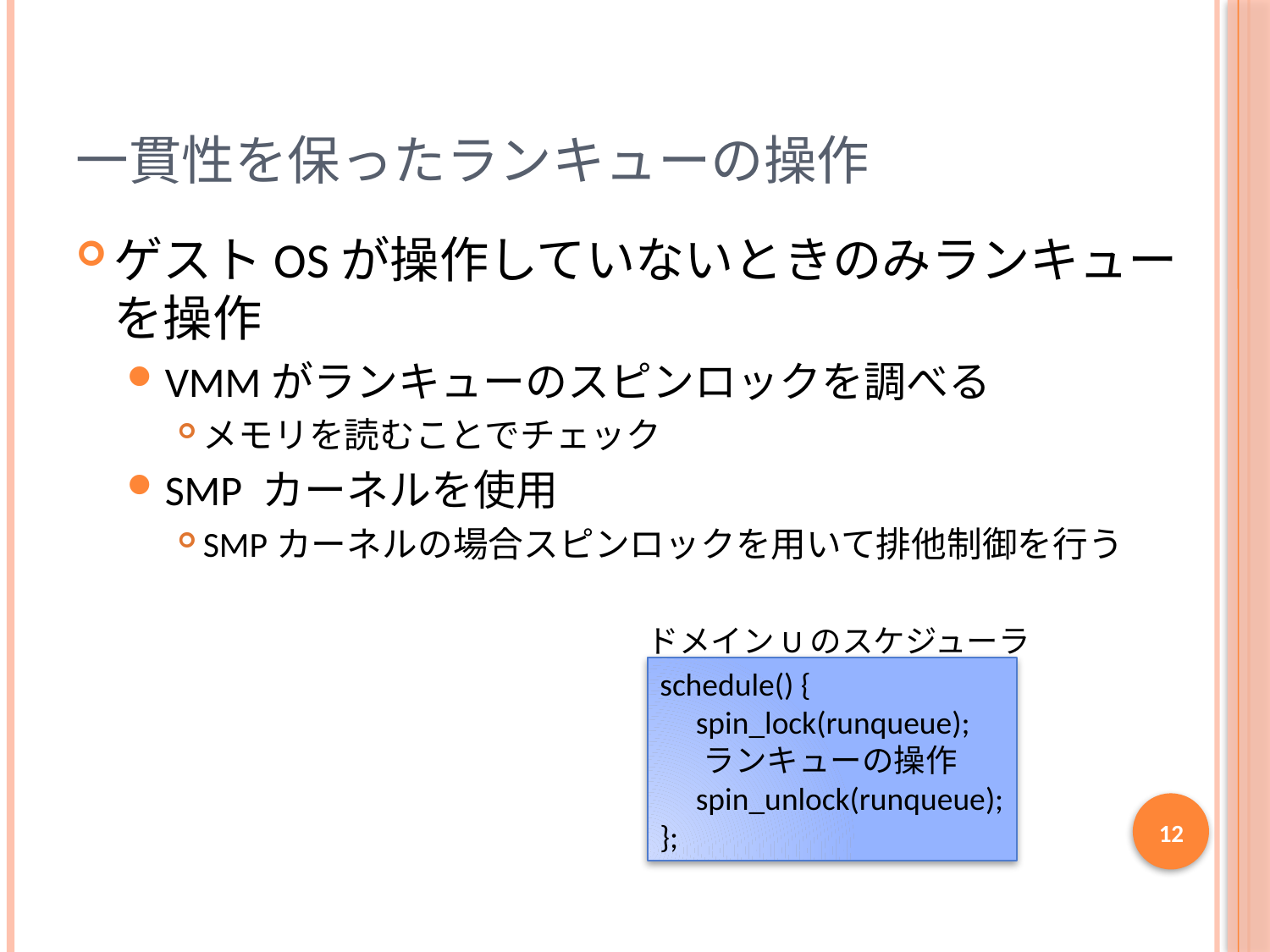

# 一貫性を保ったランキューの操作
ゲストOSが操作していないときのみランキューを操作
VMMがランキューのスピンロックを調べる
メモリを読むことでチェック
SMP カーネルを使用
SMPカーネルの場合スピンロックを用いて排他制御を行う
ドメインUのスケジューラ
schedule() {
     spin_lock(runqueue);
     ランキューの操作
     spin_unlock(runqueue);
};
12